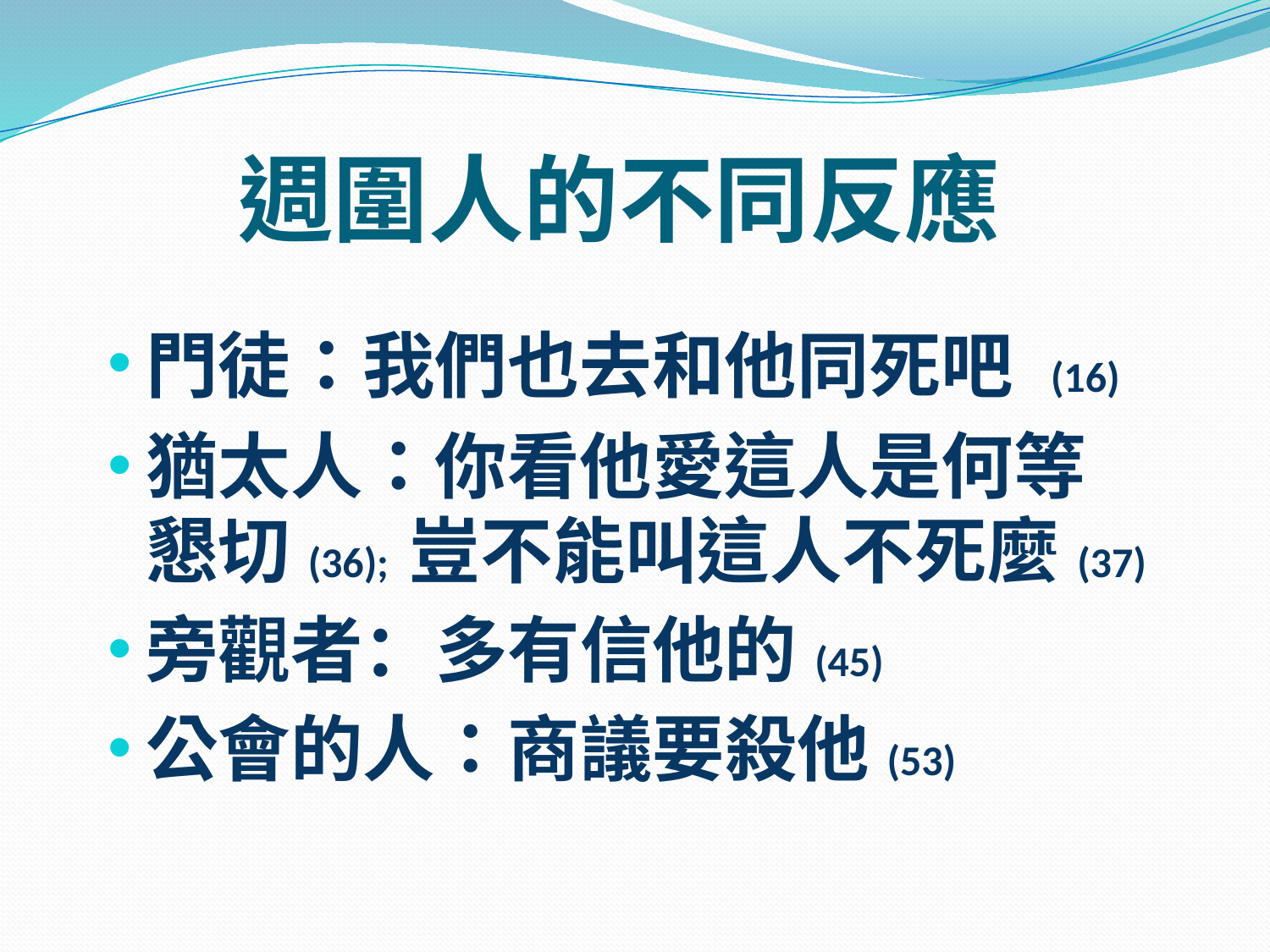

# 週圍人的不同反應
門徒：我們也去和他同死吧 (16)
猶太人：你看他愛這人是何等懇切(36); 豈不能叫這人不死麼(37)
旁觀者：多有信他的(45)
公會的人：商議要殺他(53)